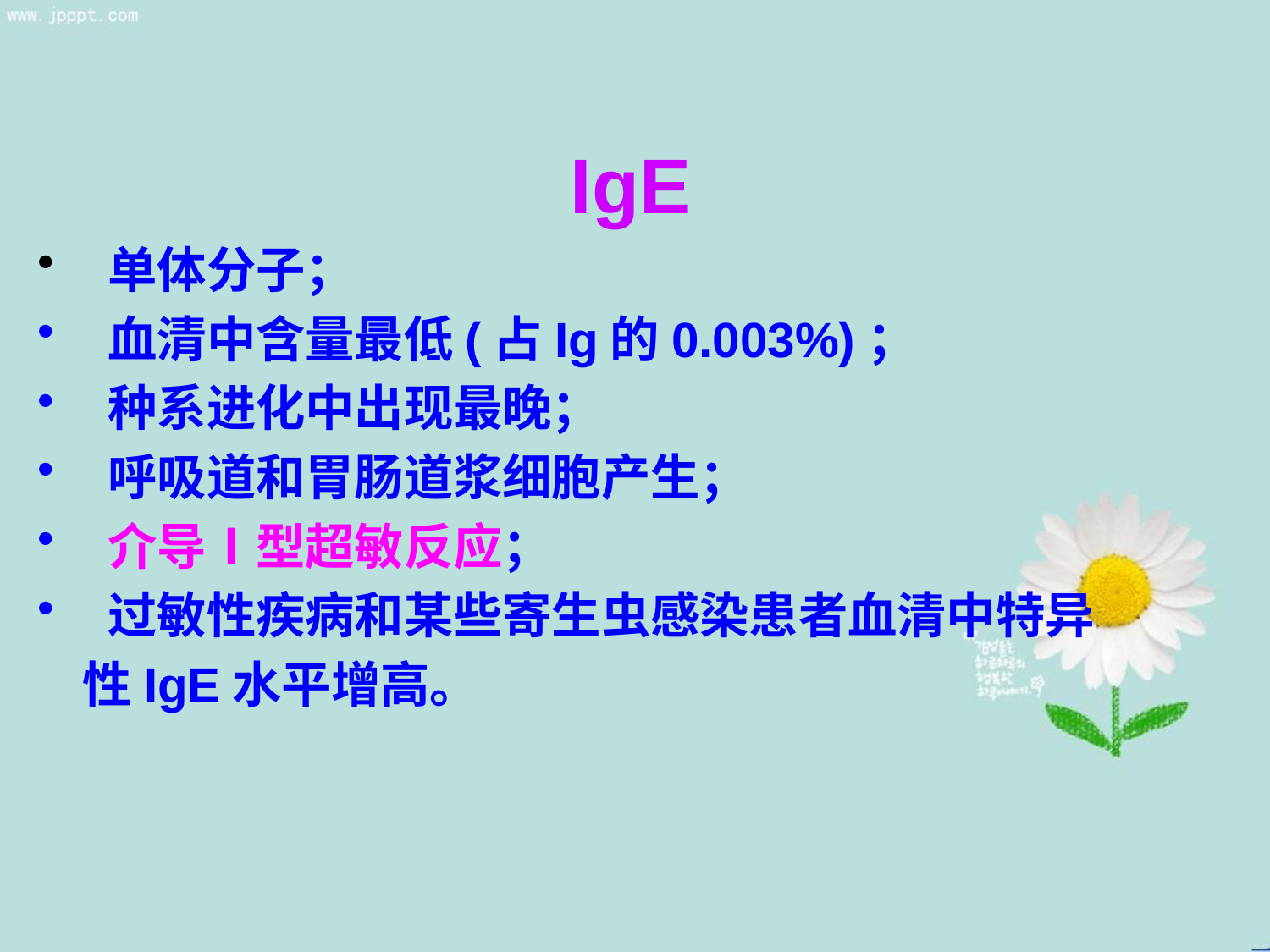

IgE
 单体分子；
 血清中含量最低(占Ig的0.003%)；
 种系进化中出现最晚；
 呼吸道和胃肠道浆细胞产生；
 介导Ⅰ型超敏反应；
 过敏性疾病和某些寄生虫感染患者血清中特异
   性IgE水平增高。